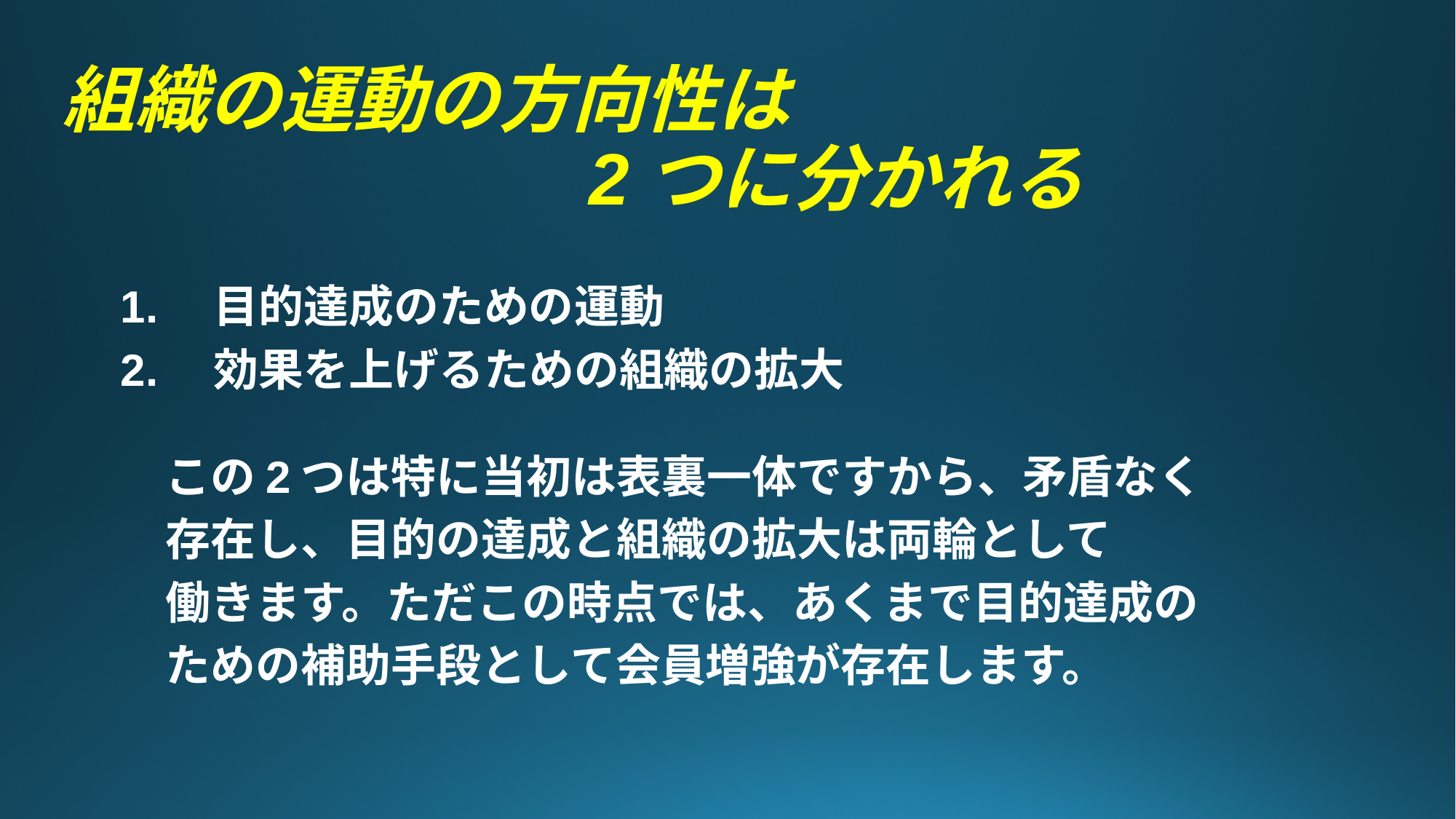

# 組織の運動の方向性は 　　　　　　　2つに分かれる
1.　目的達成のための運動
2.　効果を上げるための組織の拡大

　この2つは特に当初は表裏一体ですから、矛盾なく
　存在し、目的の達成と組織の拡大は両輪として
　働きます。ただこの時点では、あくまで目的達成の
　ための補助手段として会員増強が存在します。